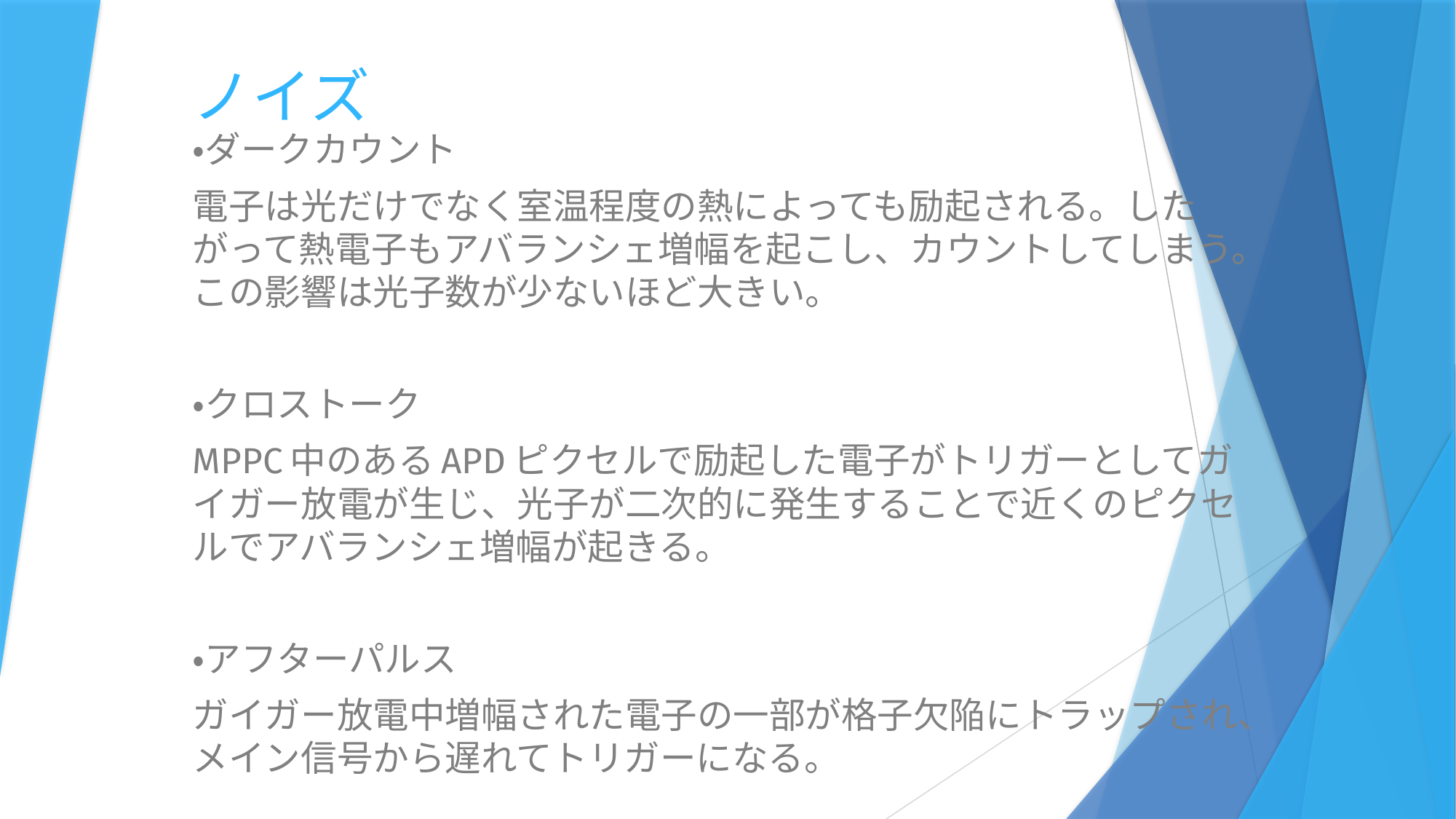

# ノイズ
・ダークカウント
電子は光だけでなく室温程度の熱によっても励起される。したがって熱電子もアバランシェ増幅を起こし、カウントしてしまう。この影響は光子数が少ないほど大きい。

・クロストーク
MPPC中のあるAPDピクセルで励起した電子がトリガーとしてガイガー放電が生じ、光子が二次的に発生することで近くのピクセルでアバランシェ増幅が起きる。

・アフターパルス
ガイガー放電中増幅された電子の一部が格子欠陥にトラップされ、メイン信号から遅れてトリガーになる。